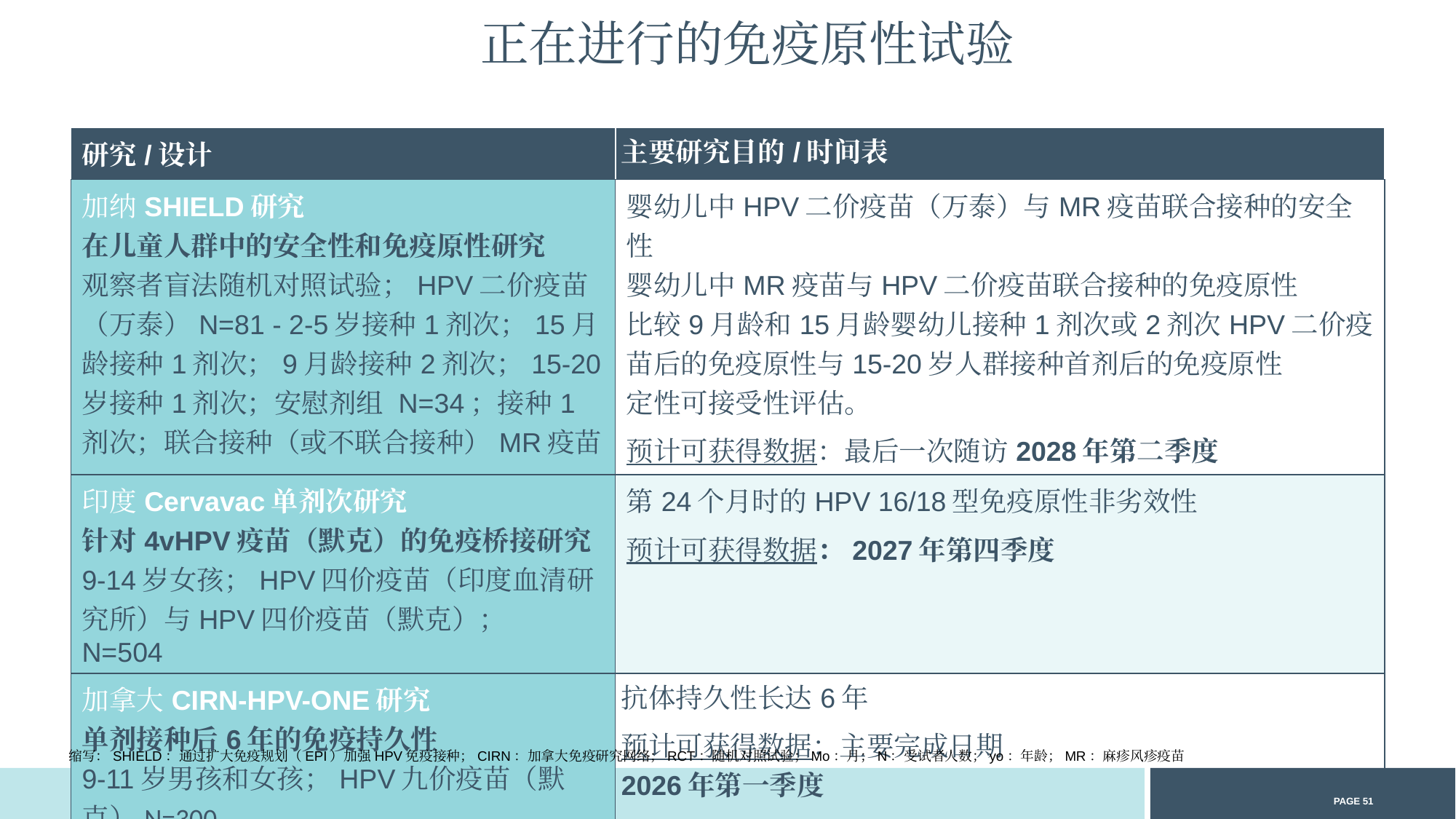

正在进行的免疫原性试验
| 研究/设计 | 主要研究目的/时间表 |
| --- | --- |
| 加纳SHIELD研究 在儿童人群中的安全性和免疫原性研究 观察者盲法随机对照试验；HPV二价疫苗（万泰）N=81 - 2-5岁接种1剂次；15月龄接种1剂次；9月龄接种2剂次；15-20岁接种1剂次；安慰剂组 N=34；接种1剂次；联合接种（或不联合接种）MR疫苗 | 婴幼儿中HPV二价疫苗（万泰）与MR疫苗联合接种的安全性 婴幼儿中MR疫苗与HPV二价疫苗联合接种的免疫原性 比较9月龄和15月龄婴幼儿接种1剂次或2剂次HPV二价疫苗后的免疫原性与15-20岁人群接种首剂后的免疫原性 定性可接受性评估。 预计可获得数据：最后一次随访2028年第二季度 |
| 印度Cervavac单剂次研究 针对4vHPV疫苗（默克）的免疫桥接研究 9-14岁女孩；HPV四价疫苗（印度血清研究所）与HPV四价疫苗（默克）； N=504 | 第24个月时的HPV 16/18型免疫原性非劣效性 预计可获得数据：2027年第四季度 |
| 加拿大CIRN-HPV-ONE研究 单剂接种后6年的免疫持久性 9-11岁男孩和女孩；HPV九价疫苗（默克）N=300 | 抗体持久性长达6年 预计可获得数据：主要完成日期 2026年第一季度 |
缩写：SHIELD：通过扩大免疫规划（EPI）加强HPV免疫接种；CIRN：加拿大免疫研究网络；RCT：随机对照试验；Mo：月；N：受试者人数；yo：年龄；MR：麻疹风疹疫苗